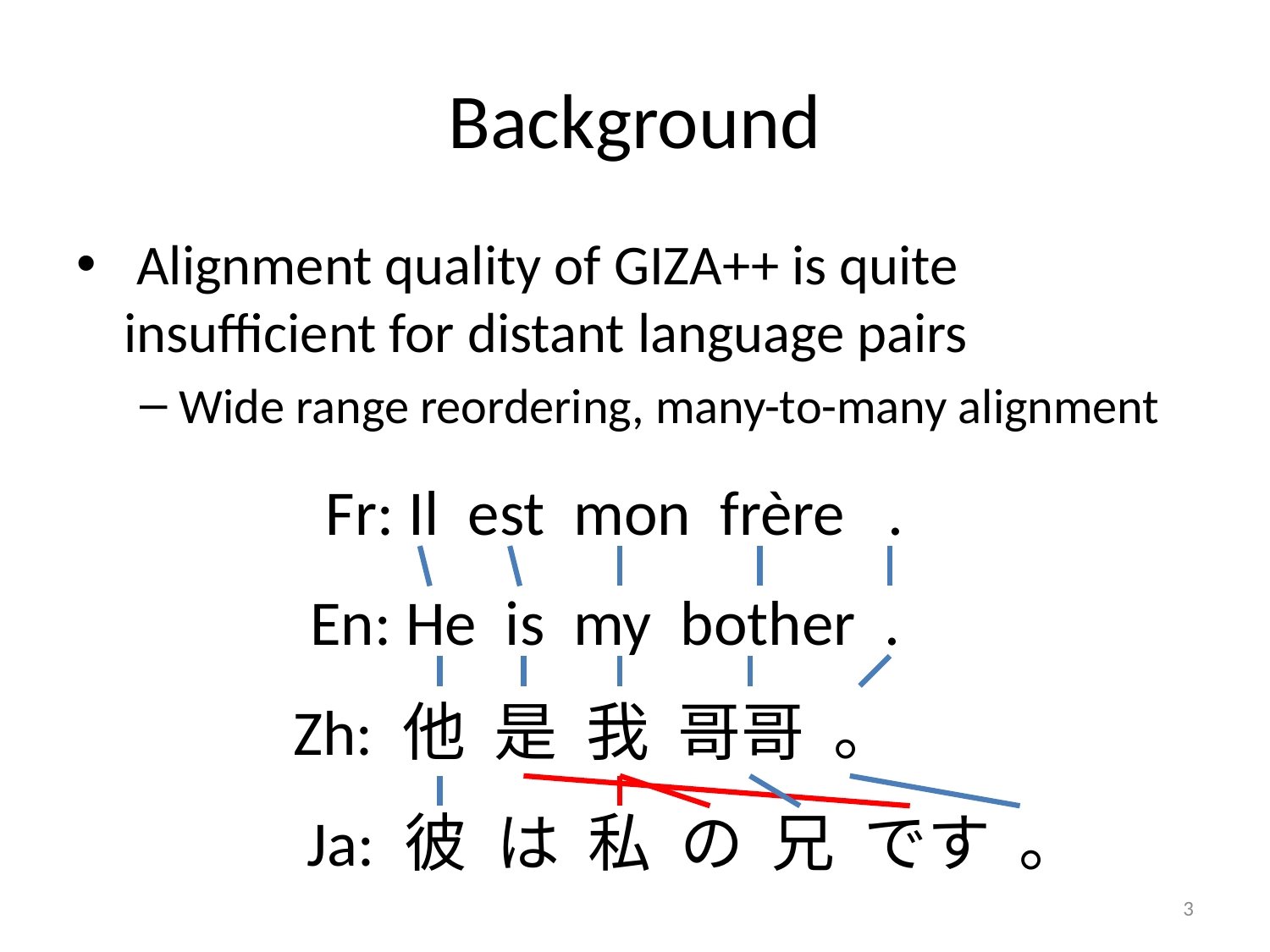

# Background
 Alignment quality of GIZA++ is quite insufficient for distant language pairs
Wide range reordering, many-to-many alignment
Fr: Il  est  mon  frère   .
En: He  is  my  bother  .
Zh: 他  是  我  哥哥  。
Ja: 彼  は  私  の  兄  です  。
3